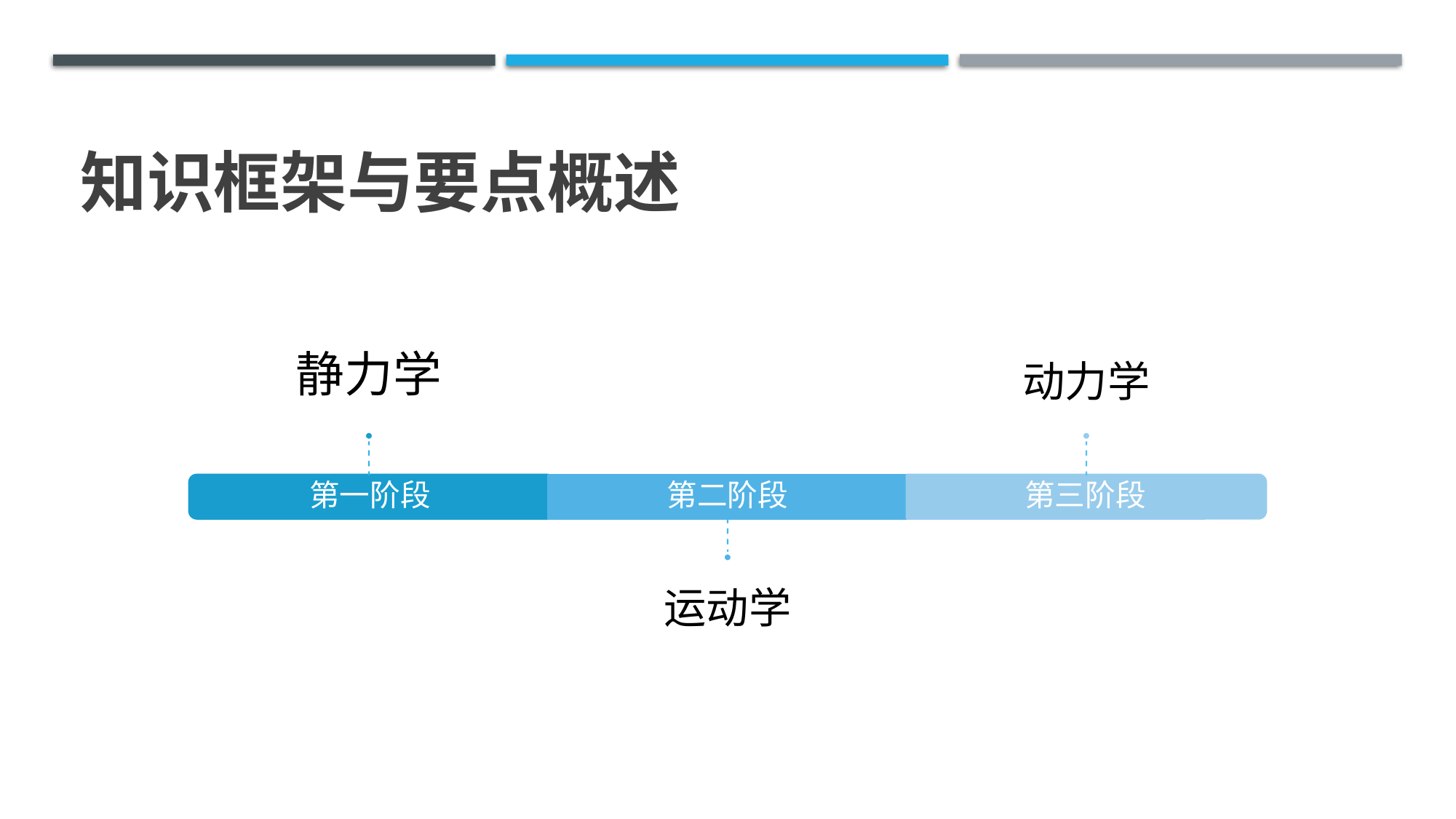

# 知识框架与要点概述
第一阶段
静力学
第二阶段
运动学
第三阶段
动力学